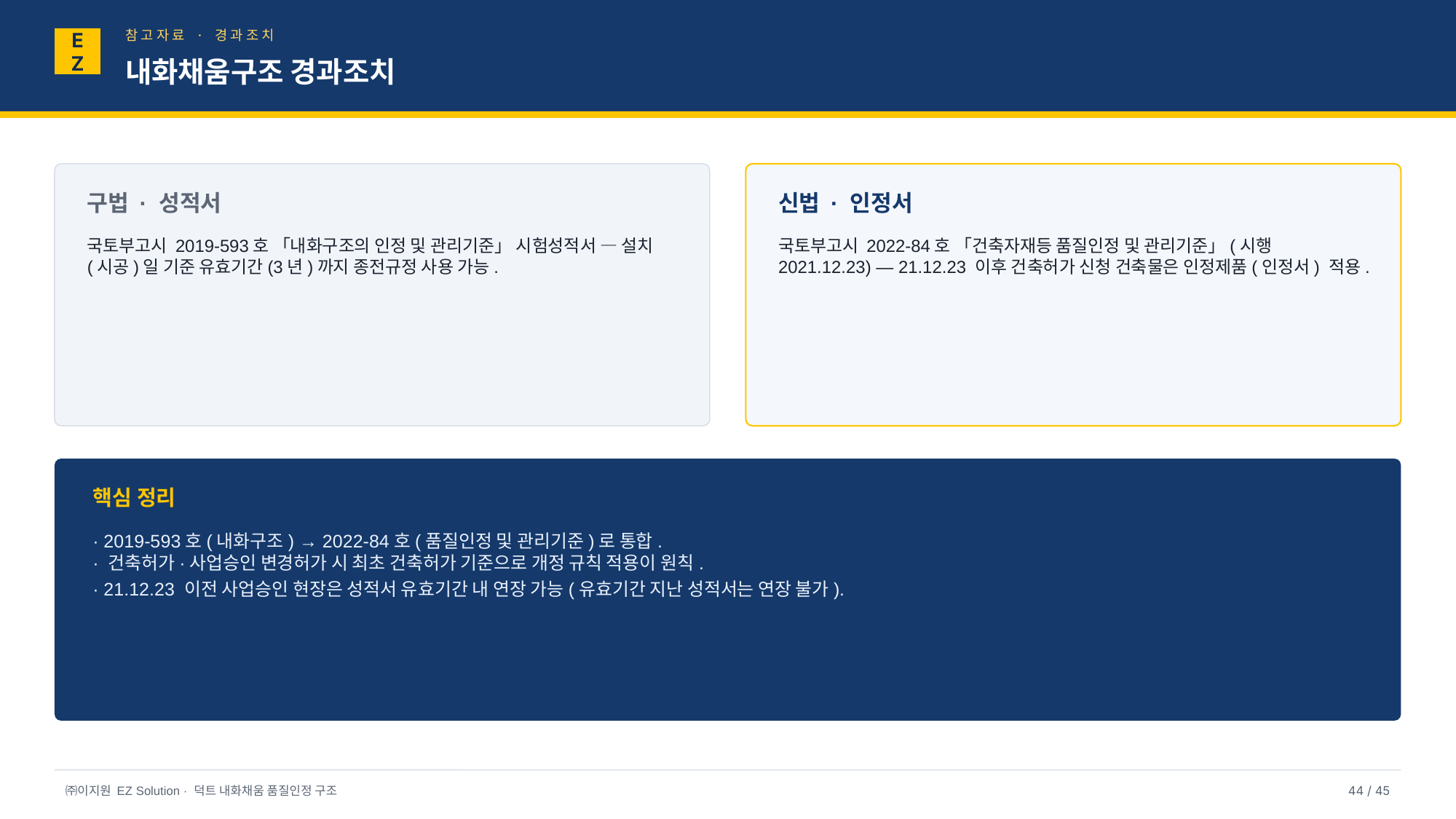

참고자료 · 경과조치

EZ
내화채움구조 경과조치

구법 · 성적서
신법 · 인정서
국토부고시 2019-593호 「내화구조의 인정 및 관리기준」 시험성적서 — 설치(시공)일 기준 유효기간(3년)까지 종전규정 사용 가능.
국토부고시 2022-84호 「건축자재등 품질인정 및 관리기준」(시행 2021.12.23) — 21.12.23 이후 건축허가 신청 건축물은 인정제품(인정서) 적용.

핵심 정리
· 2019-593호(내화구조) → 2022-84호(품질인정 및 관리기준)로 통합.
· 건축허가·사업승인 변경허가 시 최초 건축허가 기준으로 개정 규칙 적용이 원칙.
· 21.12.23 이전 사업승인 현장은 성적서 유효기간 내 연장 가능(유효기간 지난 성적서는 연장 불가).

㈜이지원 EZ Solution · 덕트 내화채움 품질인정 구조
44 / 45